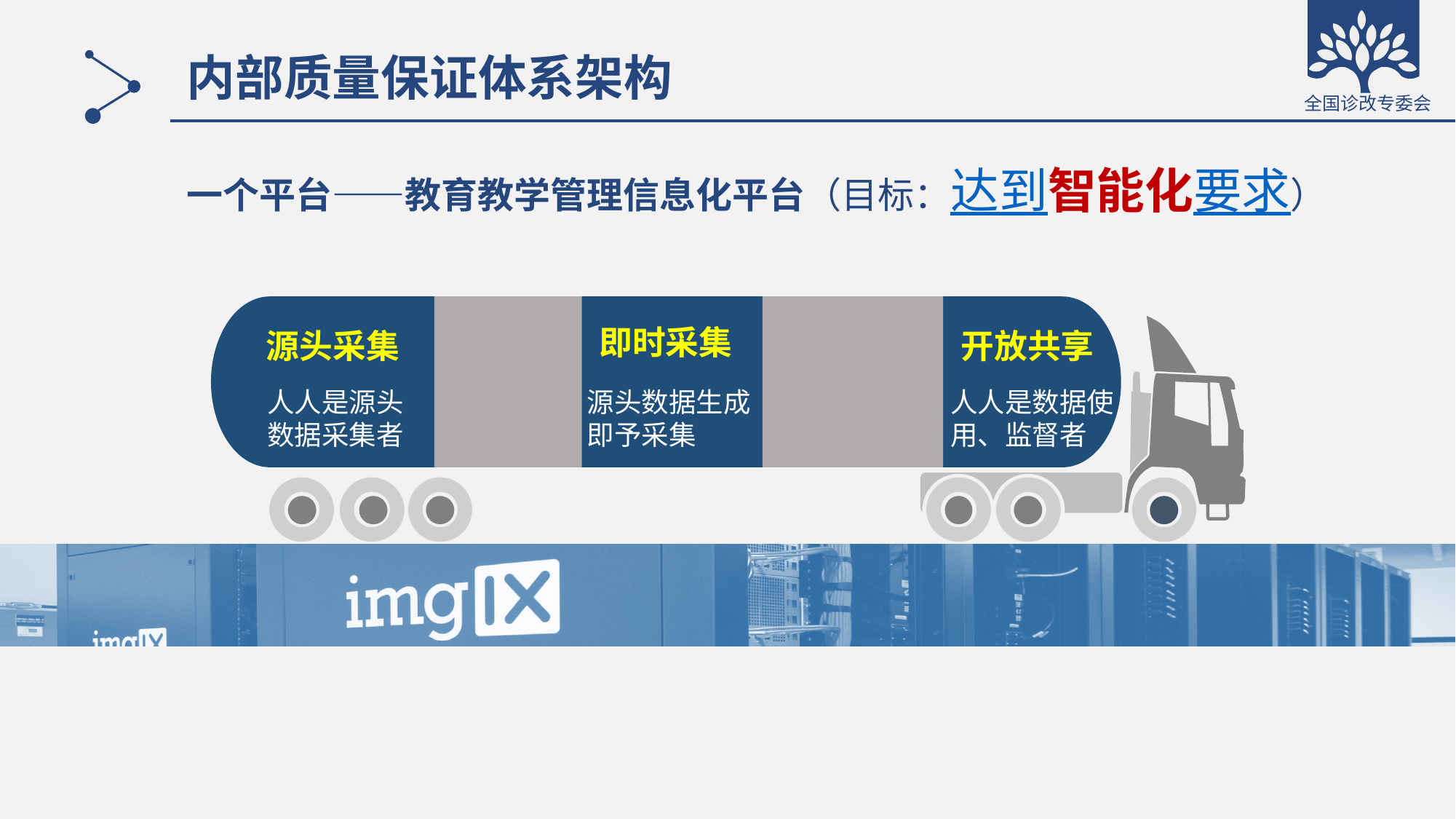

# 内部质量保证体系架构
一个平台——教育教学管理信息化平台（目标：达到智能化要求）

即时采集

源头采集
开放共享

人人是源头数据采集者
源头数据生成即予采集
人人是数据使用、监督者